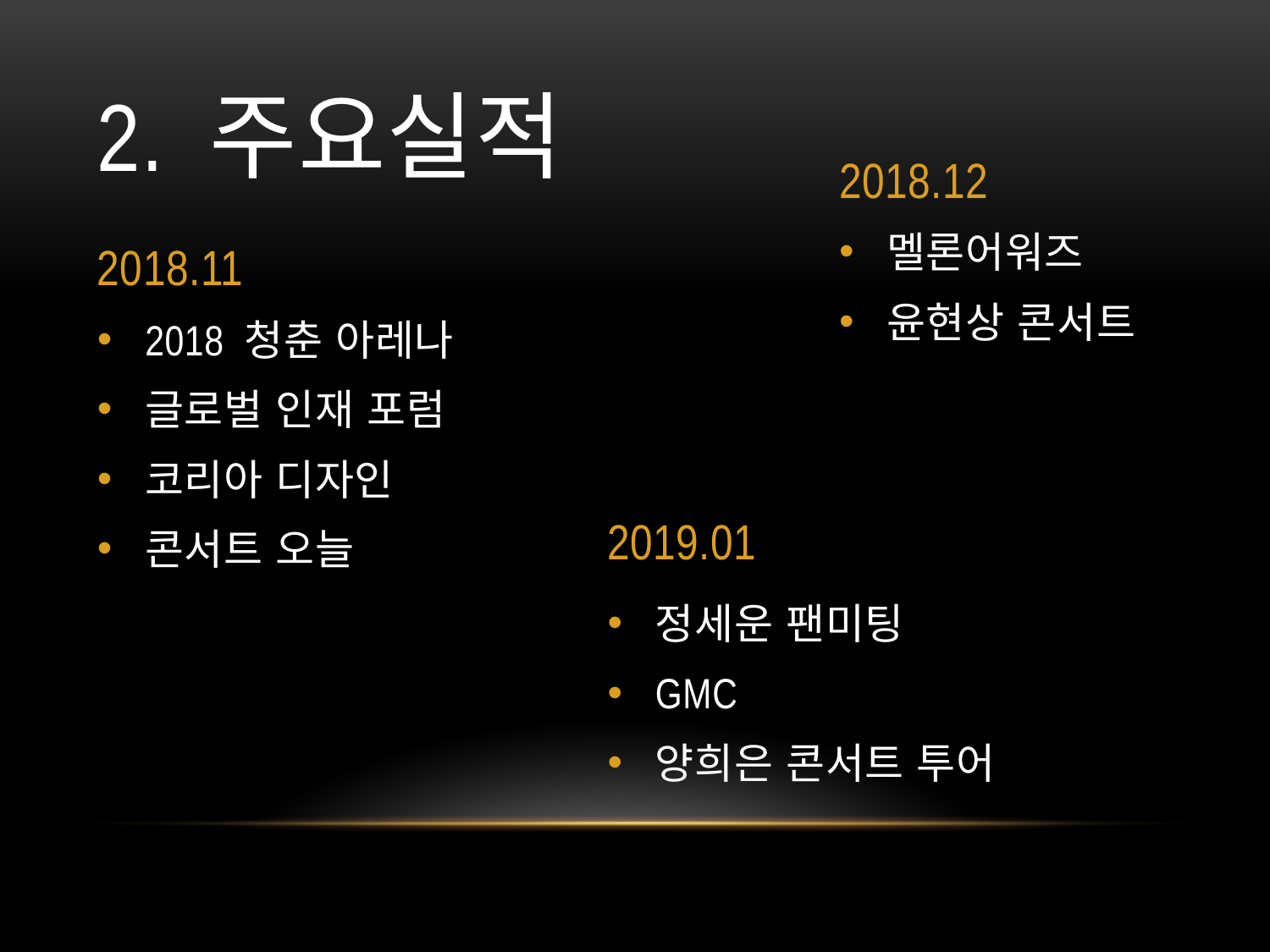

# 2. 주요실적
2018.12
멜론어워즈
윤현상 콘서트

2018.11
2018 청춘 아레나
글로벌 인재 포럼
코리아 디자인
콘서트 오늘
2019.01
정세운 팬미팅
GMC
양희은 콘서트 투어